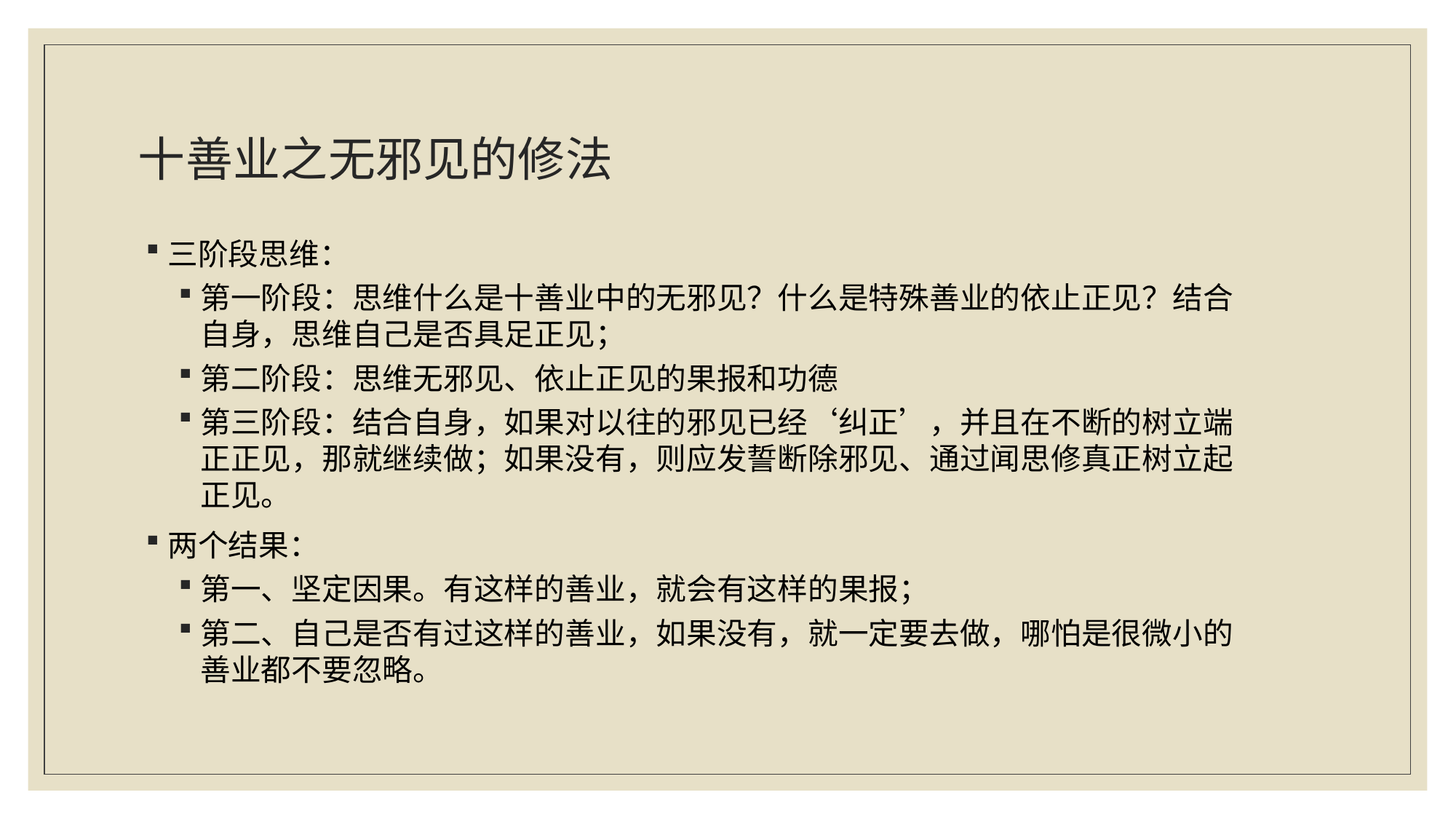

# 十善业之无邪见的修法
三阶段思维：
第一阶段：思维什么是十善业中的无邪见？什么是特殊善业的依止正见？结合自身，思维自己是否具足正见；
第二阶段：思维无邪见、依止正见的果报和功德
第三阶段：结合自身，如果对以往的邪见已经‘纠正’，并且在不断的树立端正正见，那就继续做；如果没有，则应发誓断除邪见、通过闻思修真正树立起正见。
两个结果：
第一、坚定因果。有这样的善业，就会有这样的果报；
第二、自己是否有过这样的善业，如果没有，就一定要去做，哪怕是很微小的善业都不要忽略。